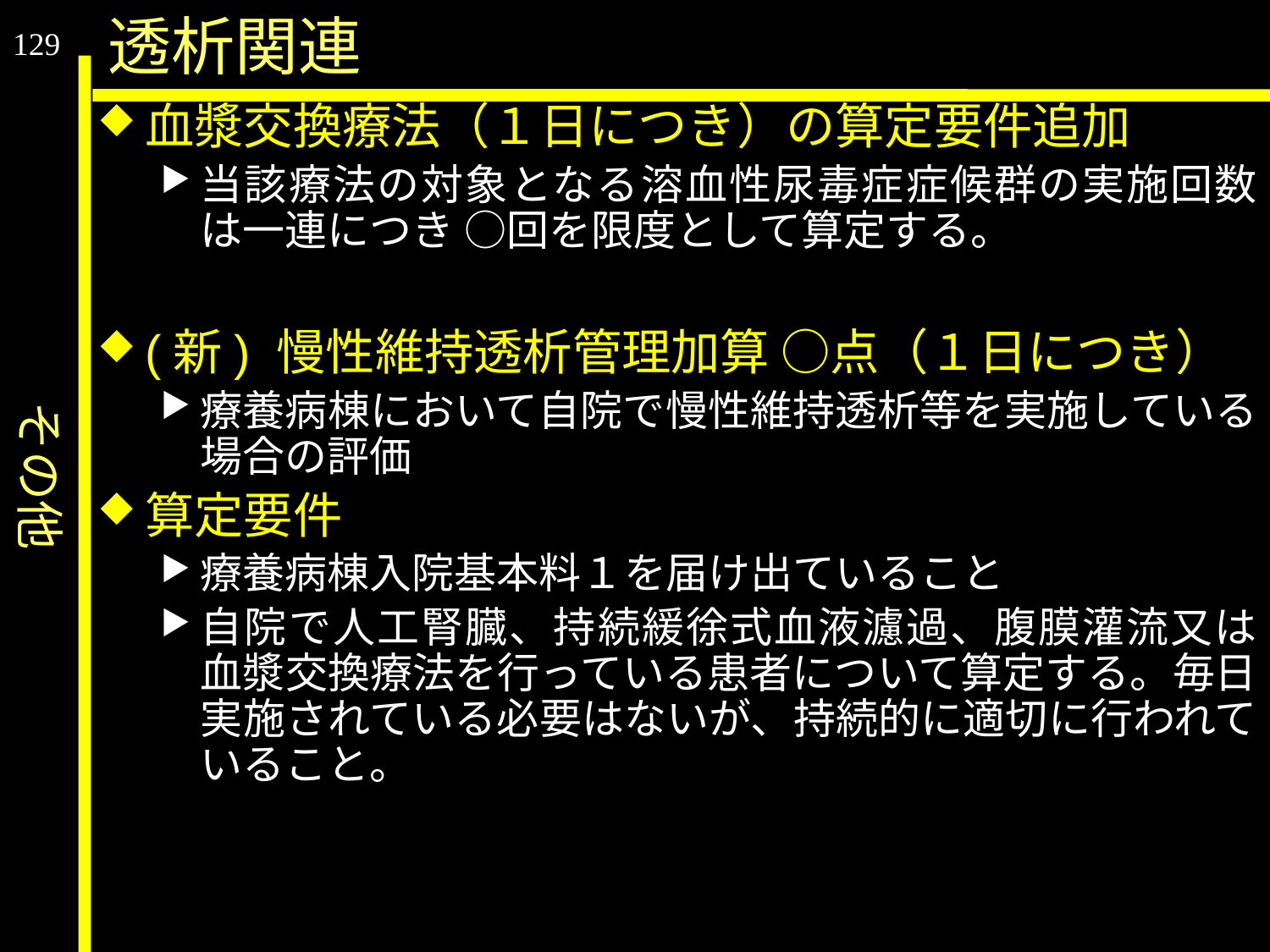

その他
透析関連
129

血漿交換療法（１日につき）の算定要件追加
当該療法の対象となる溶血性尿毒症症候群の実施回数は一連につき ○回を限度として算定する。

(新) 慢性維持透析管理加算 ○点（１日につき）
療養病棟において自院で慢性維持透析等を実施している場合の評価
算定要件
療養病棟入院基本料１を届け出ていること
自院で人工腎臓、持続緩徐式血液濾過、腹膜灌流又は血漿交換療法を行っている患者について算定する。毎日実施されている必要はないが、持続的に適切に行われていること。